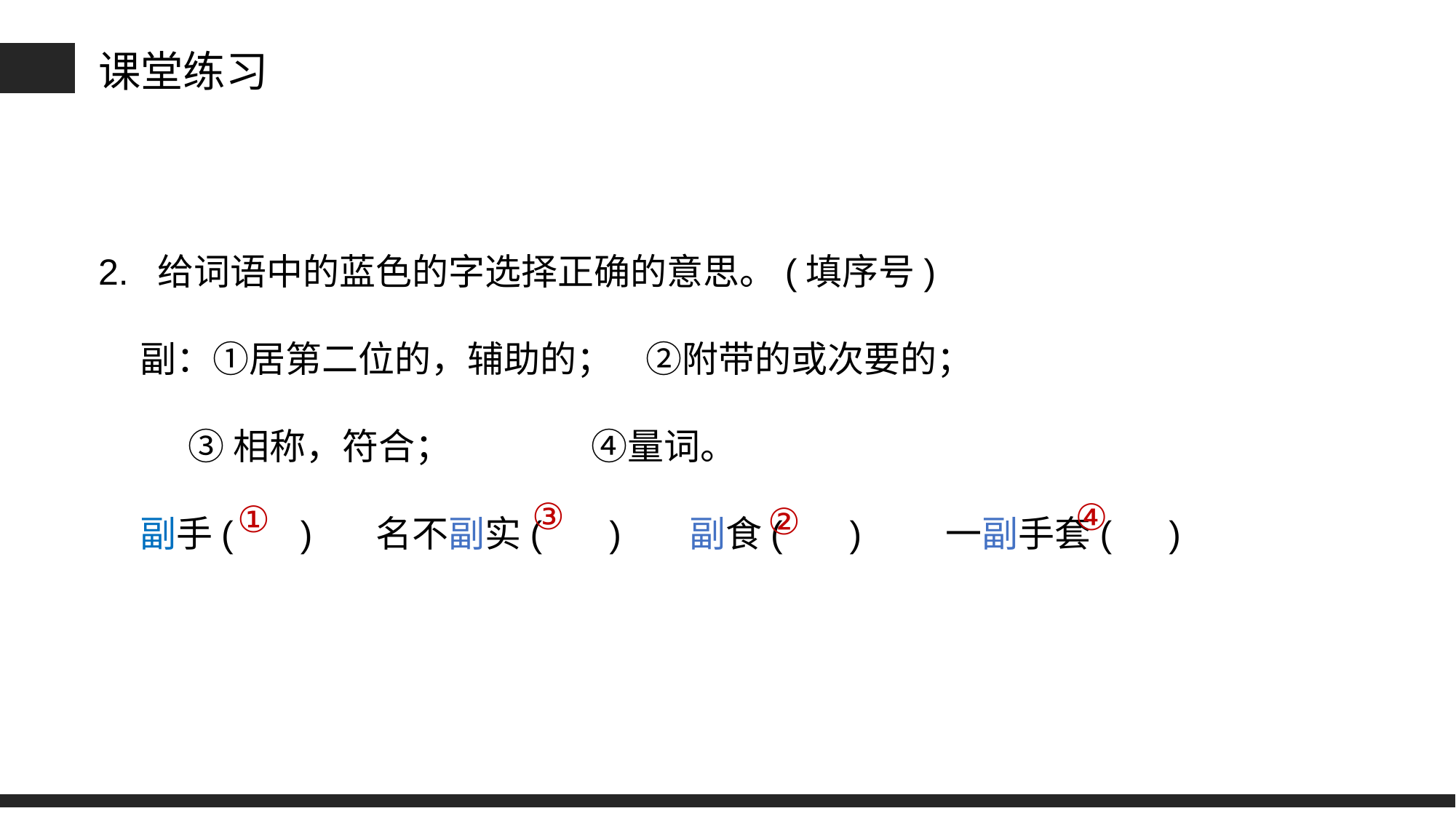

课堂练习
2.  给词语中的蓝色的字选择正确的意思。(填序号)
    副：①居第二位的，辅助的；    ②附带的或次要的；
           ③相称，符合；                 ④量词。
    副手(     )   名不副实(     )     副食(     )     一副手套(    )
③
④
①
②